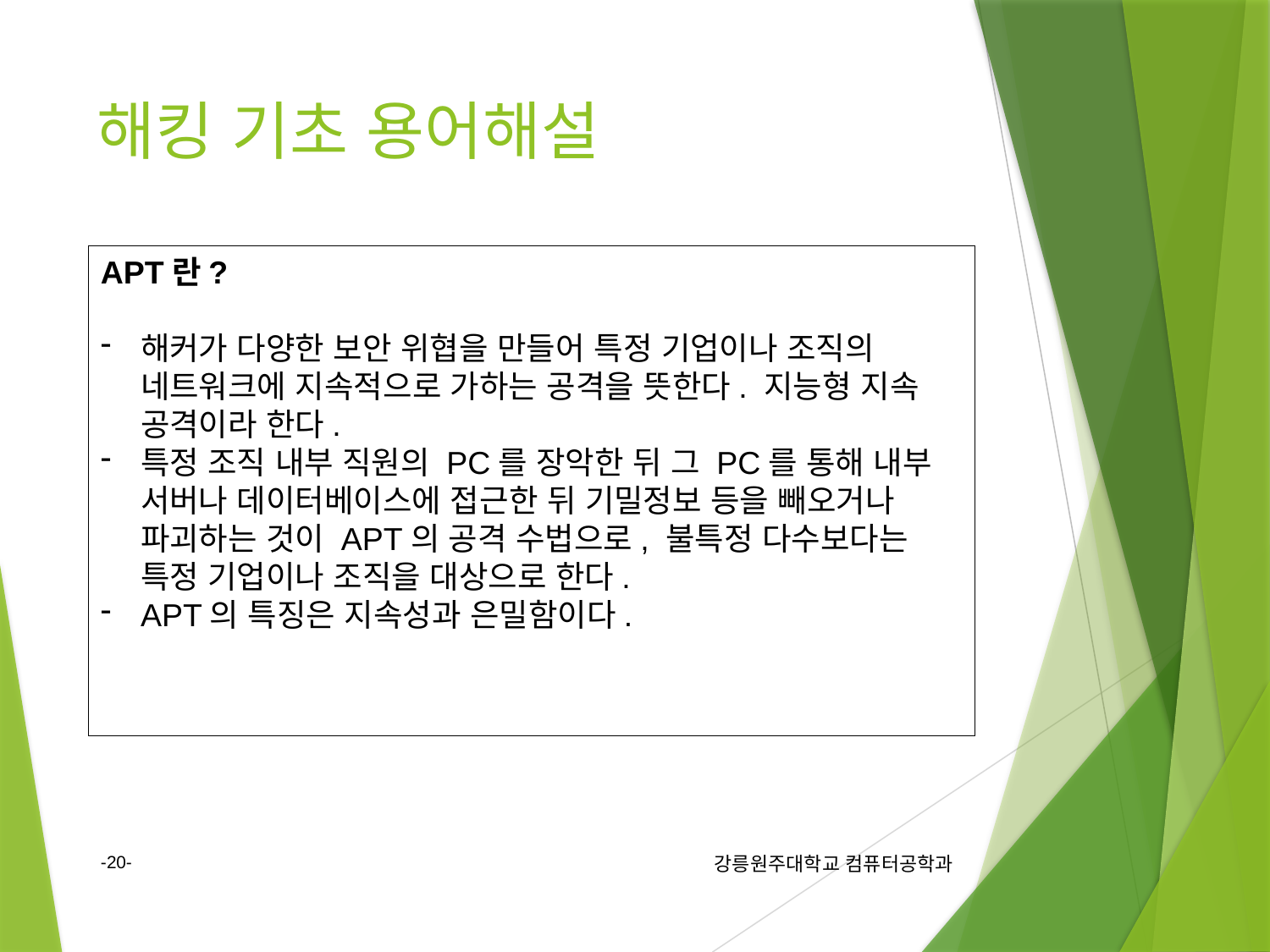

# 해킹 기초 용어해설
APT란?

해커가 다양한 보안 위협을 만들어 특정 기업이나 조직의 네트워크에 지속적으로 가하는 공격을 뜻한다. 지능형 지속 공격이라 한다.
특정 조직 내부 직원의 PC를 장악한 뒤 그 PC를 통해 내부 서버나 데이터베이스에 접근한 뒤 기밀정보 등을 빼오거나 파괴하는 것이 APT의 공격 수법으로, 불특정 다수보다는 특정 기업이나 조직을 대상으로 한다.
APT의 특징은 지속성과 은밀함이다.
-20-
강릉원주대학교 컴퓨터공학과